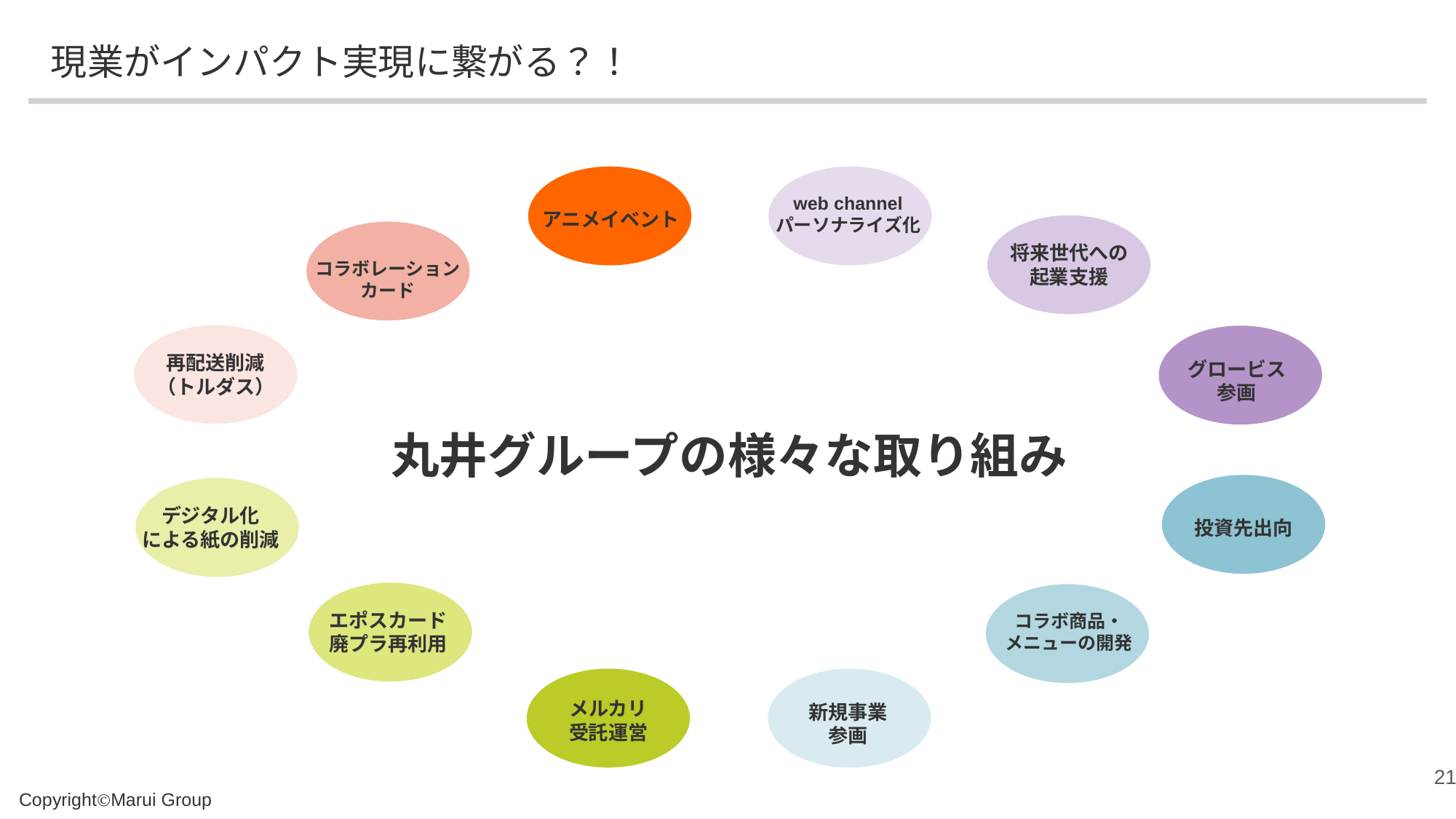

# 現業がインパクト実現に繋がる？！

丸井グループの様々な取り組み

エポスカード
廃プラ再利用

再配送削減
（トルダス）
web channel
パーソナライズ化
アニメイベント
将来世代への
起業支援
コラボレーション
カード
グロービス
参画
デジタル化
による紙の削減
投資先出向
コラボ商品・
メニューの開発
メルカリ
受託運営
新規事業
参画
CopyrightⒸMarui Group